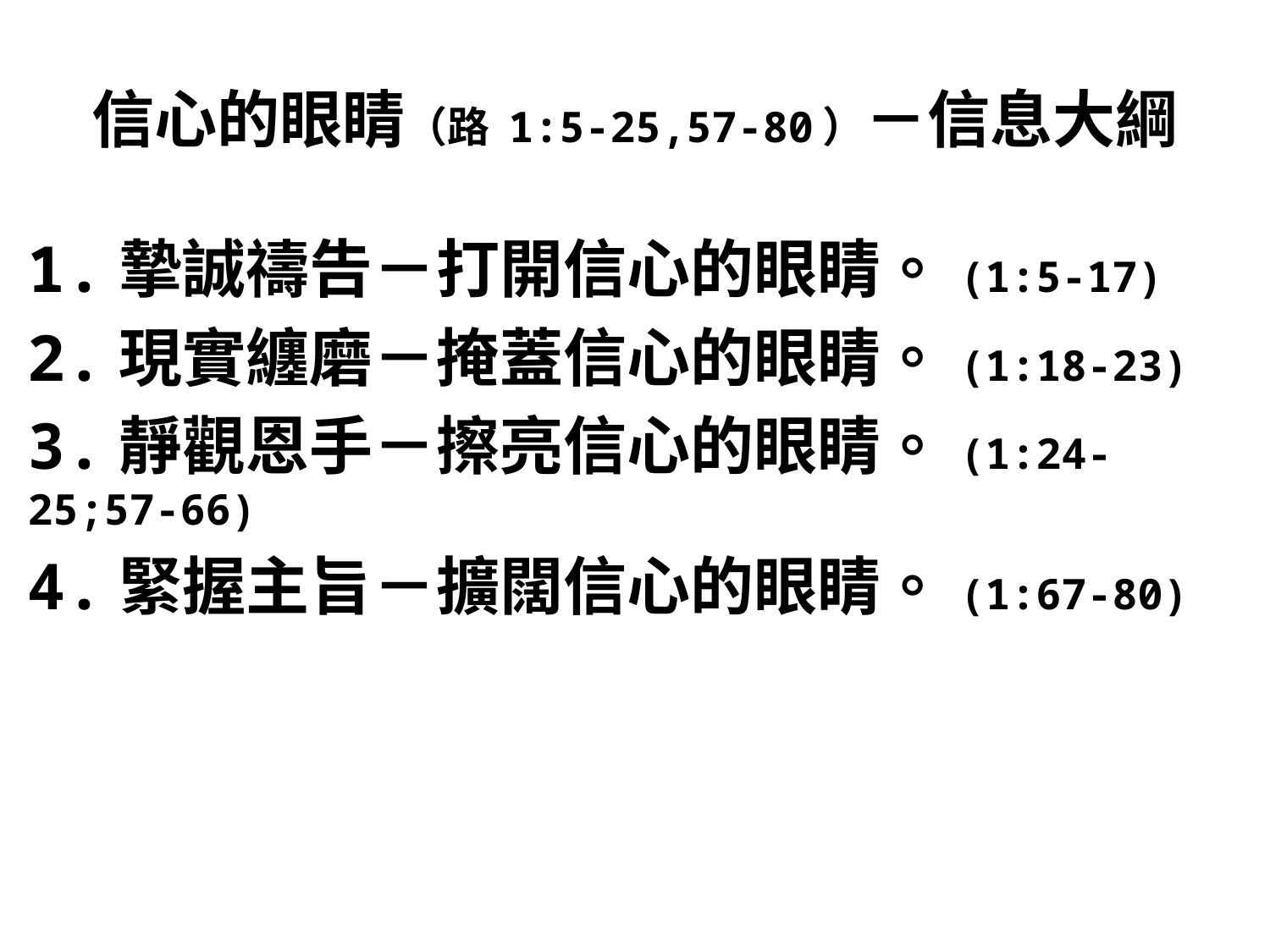

# 信心的眼睛（路 1:5-25,57-80）－信息大綱
1.摯誠禱告－打開信心的眼睛。(1:5-17)
2.現實纏磨－掩蓋信心的眼睛。(1:18-23)
3.靜觀恩手－擦亮信心的眼睛。(1:24-25;57-66)
4.緊握主旨－擴闊信心的眼睛。(1:67-80)